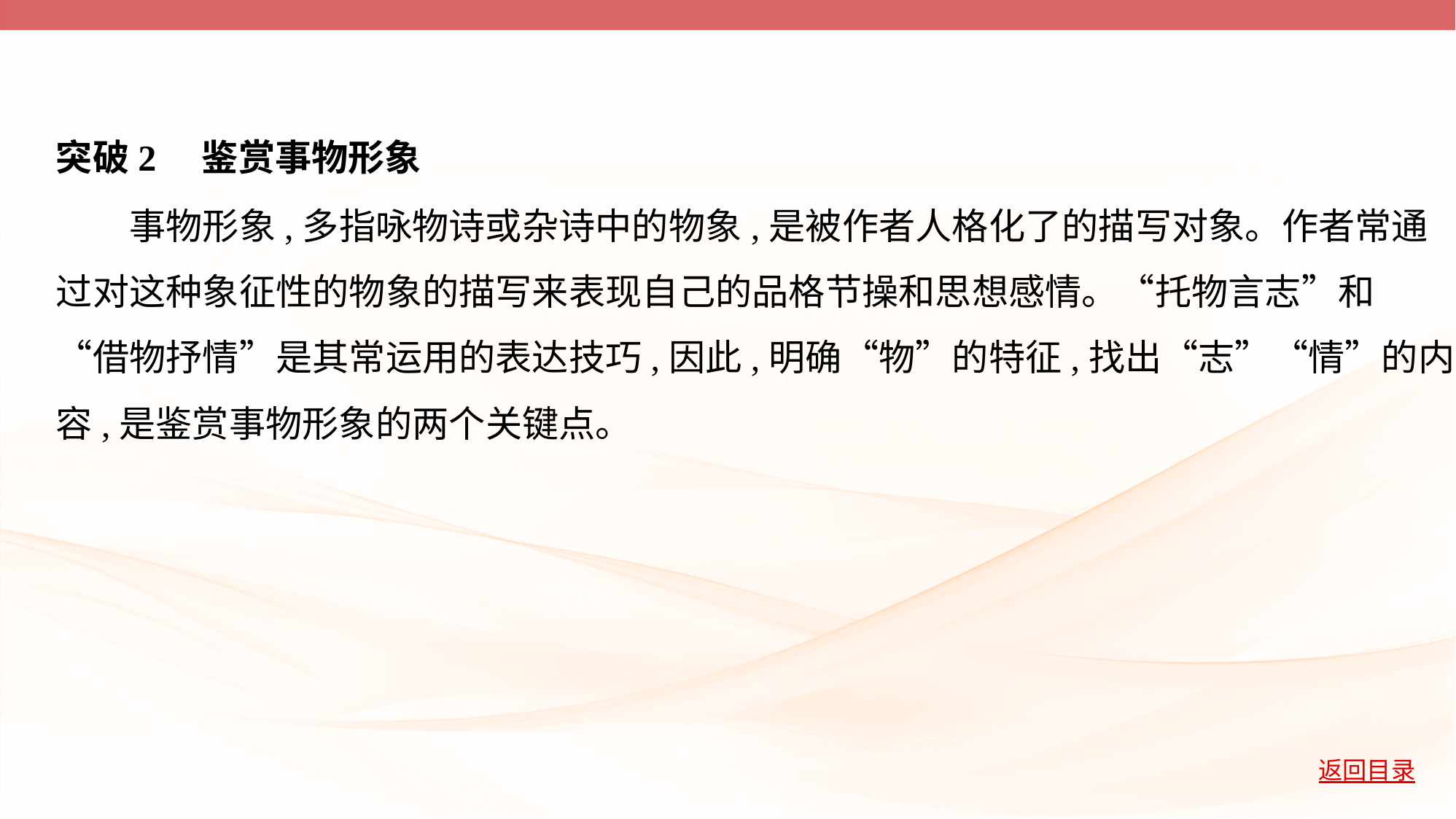

突破2　鉴赏事物形象
　　事物形象,多指咏物诗或杂诗中的物象,是被作者人格化了的描写对象。作者常通
过对这种象征性的物象的描写来表现自己的品格节操和思想感情。“托物言志”和
“借物抒情”是其常运用的表达技巧,因此,明确“物”的特征,找出“志”“情”的内
容,是鉴赏事物形象的两个关键点。